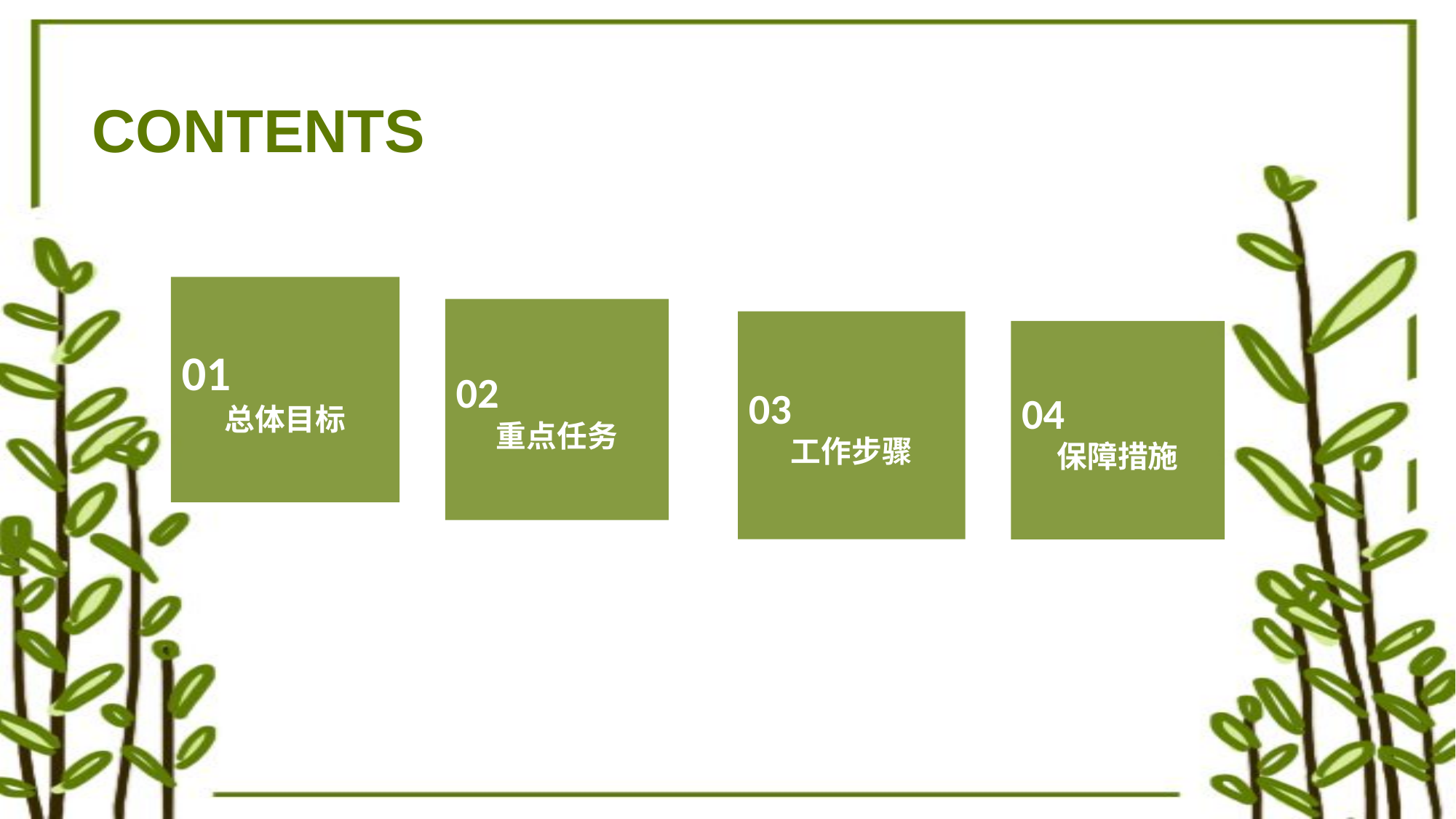

CONTENTS
01
总体目标
02
重点任务
03
工作步骤
04
保障措施